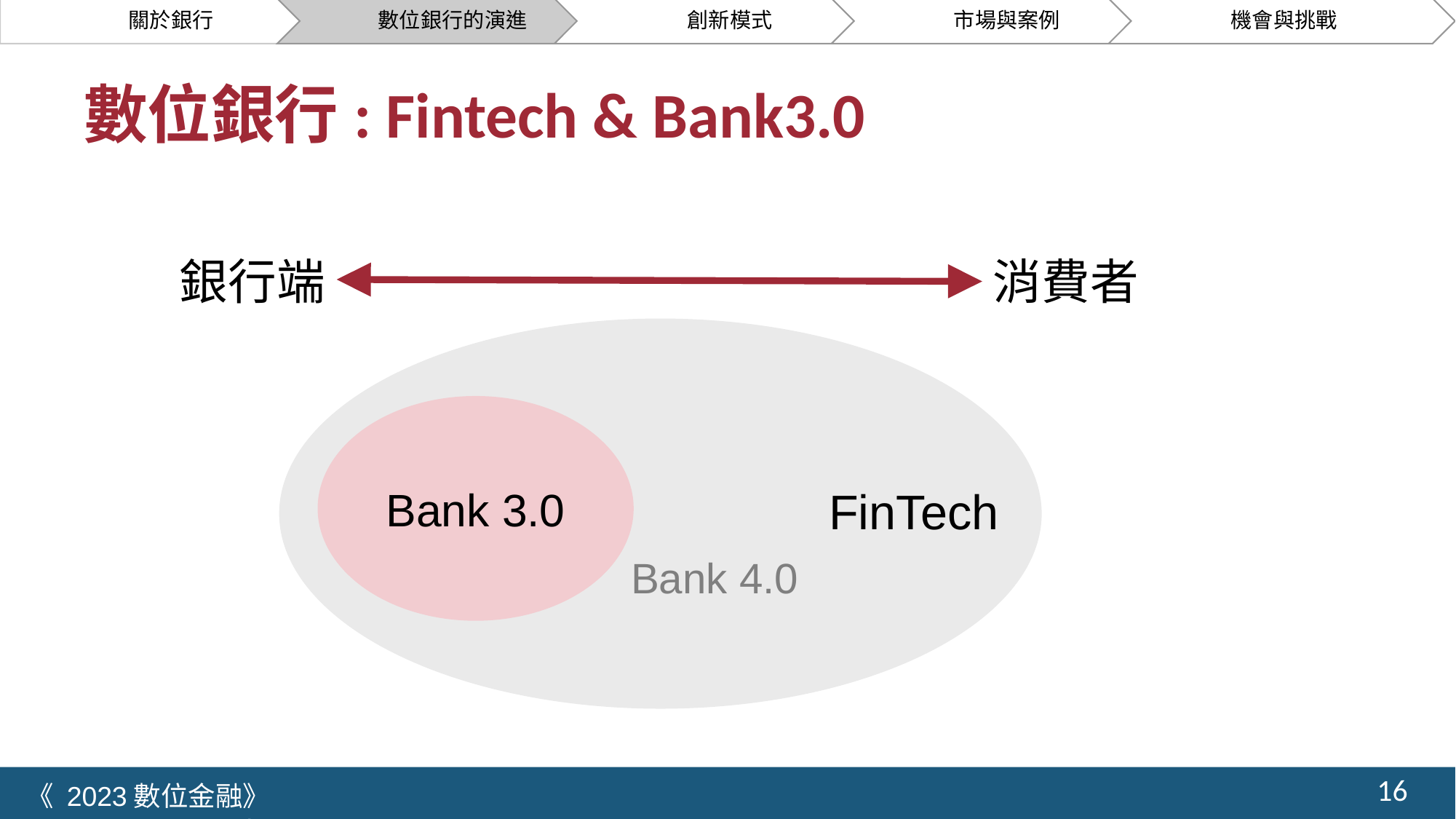

關於銀行

數位銀行的演進

創新模式

市場與案例

機會與挑戰
# 數位銀行: Fintech & Bank3.0

銀行端
消費者

Bank 3.0
FinTech
Bank 4.0
16
《 2023數位金融》                                                                                                                                             	NYCU.IIM.IEBI Lab